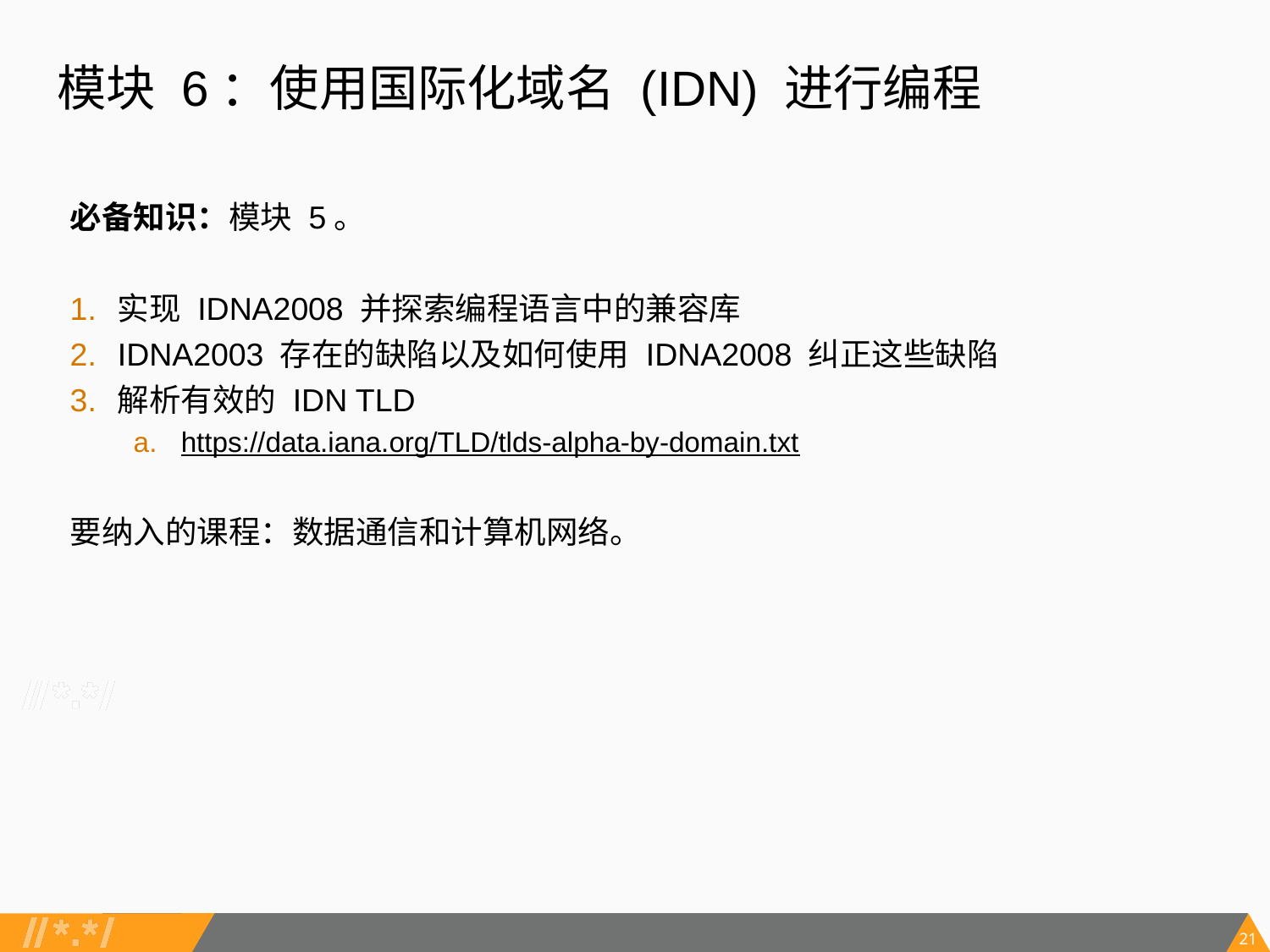

# 模块 6：使用国际化域名 (IDN) 进行编程
必备知识：模块 5。

实现 IDNA2008 并探索编程语言中的兼容库
IDNA2003 存在的缺陷以及如何使用 IDNA2008 纠正这些缺陷
解析有效的 IDN TLD
https://data.iana.org/TLD/tlds-alpha-by-domain.txt

要纳入的课程：数据通信和计算机网络。